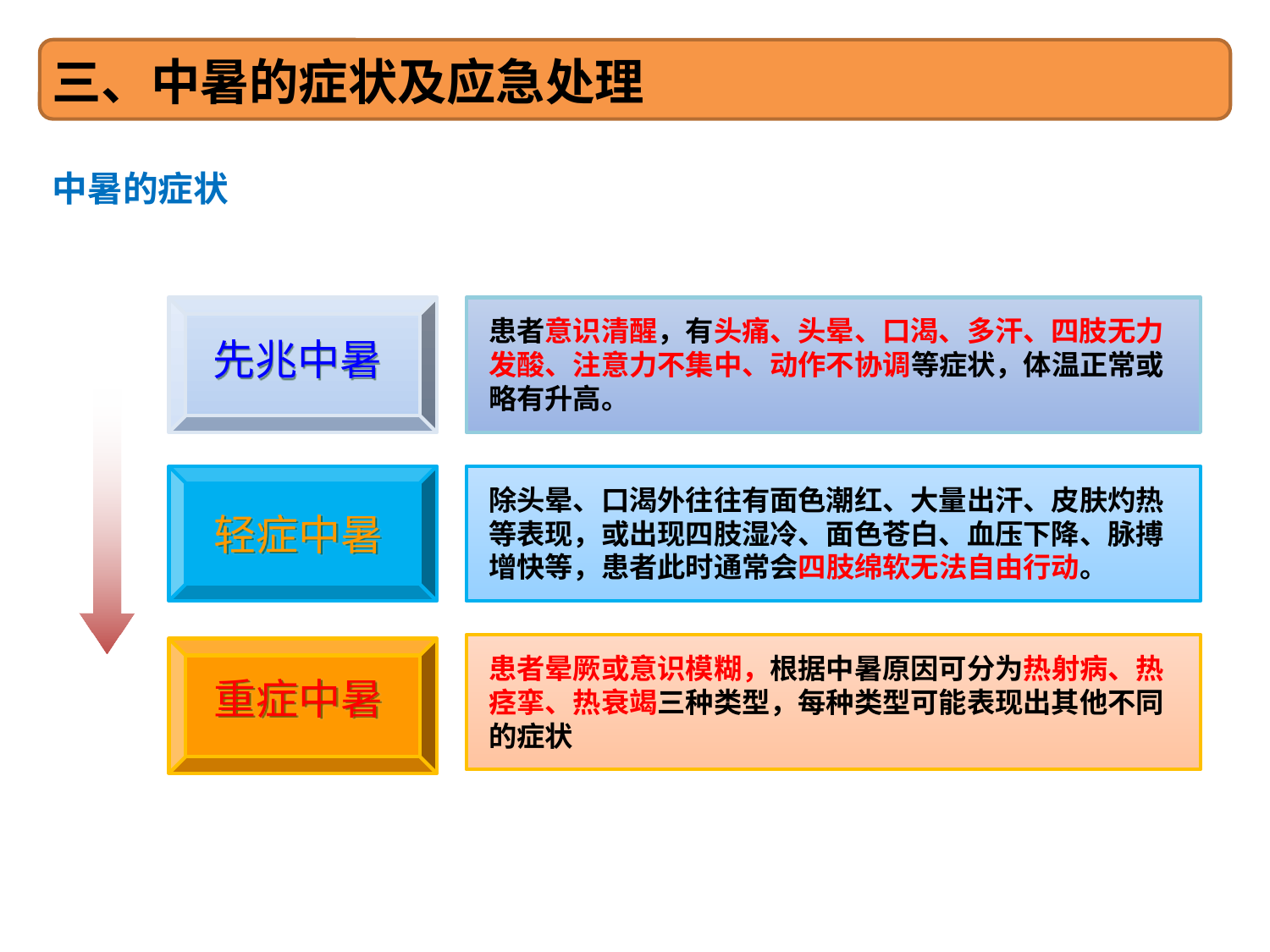

三、中暑的症状及应急处理
中暑的症状

患者意识清醒，有头痛、头晕、口渴、多汗、四肢无力发酸、注意力不集中、动作不协调等症状，体温正常或略有升高。
  先兆中暑

除头晕、口渴外往往有面色潮红、大量出汗、皮肤灼热等表现，或出现四肢湿冷、面色苍白、血压下降、脉搏增快等，患者此时通常会四肢绵软无法自由行动。
轻症中暑

患者晕厥或意识模糊，根据中暑原因可分为热射病、热痉挛、热衰竭三种类型，每种类型可能表现出其他不同的症状
重症中暑